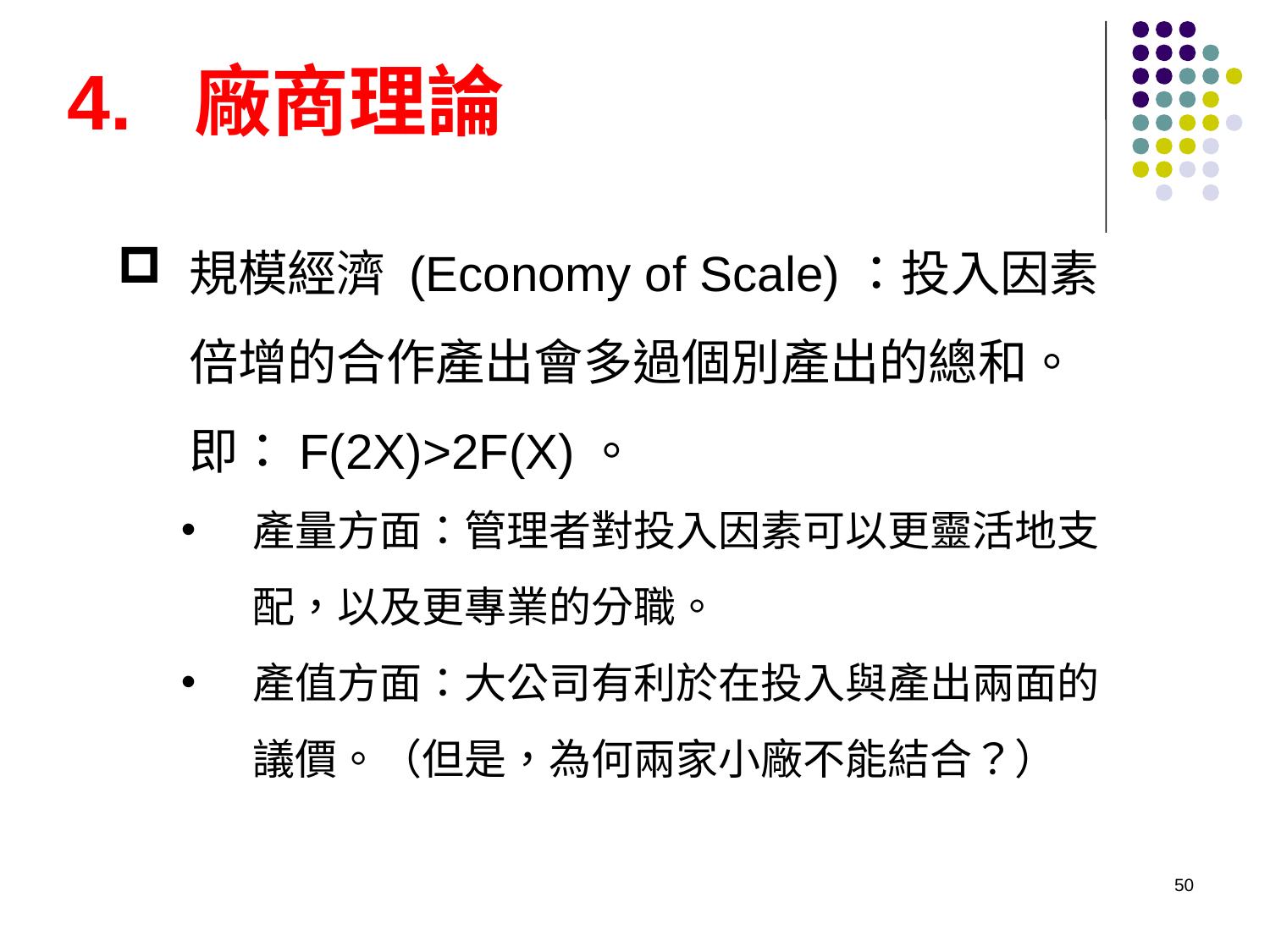

4.  廠商理論

規模經濟 (Economy of Scale)：投入因素倍增的合作產出會多過個別產出的總和。即：F(2X)>2F(X)。
產量方面：管理者對投入因素可以更靈活地支配，以及更專業的分職。
產值方面：大公司有利於在投入與產出兩面的議價。（但是，為何兩家小廠不能結合？）
50